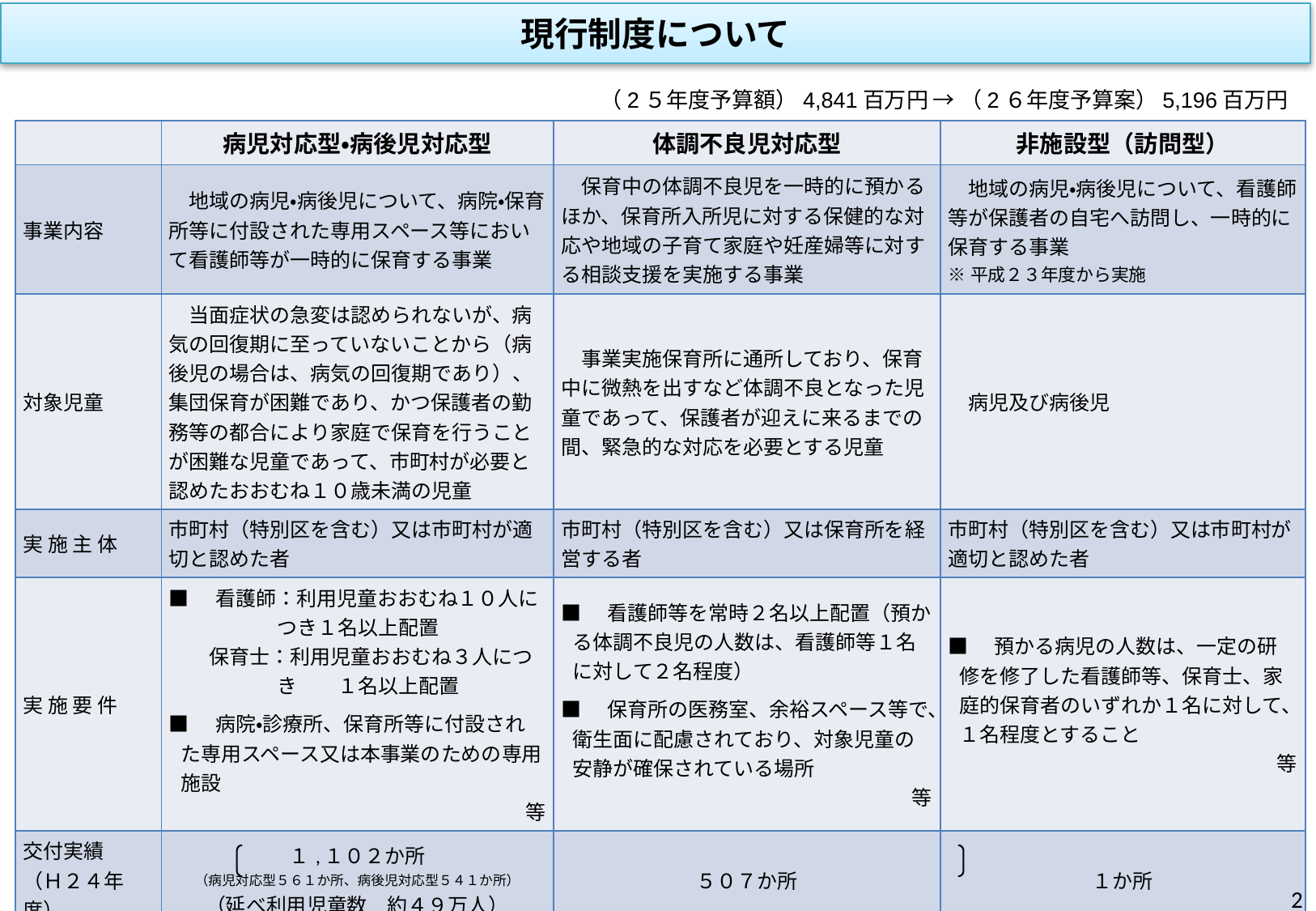

現行制度について
（2５年度予算額）4,841百万円 → （2６年度予算案）5,196百万円
|  | 病児対応型・病後児対応型 | 体調不良児対応型 | 非施設型（訪問型） |
| --- | --- | --- | --- |
| 事業内容 | 地域の病児・病後児について、病院・保育所等に付設された専用スペース等において看護師等が一時的に保育する事業 | 保育中の体調不良児を一時的に預かるほか、保育所入所児に対する保健的な対応や地域の子育て家庭や妊産婦等に対する相談支援を実施する事業 | 地域の病児・病後児について、看護師等が保護者の自宅へ訪問し、一時的に保育する事業 ※平成２３年度から実施 |
| 対象児童 | 当面症状の急変は認められないが、病気の回復期に至っていないことから（病後児の場合は、病気の回復期であり）、集団保育が困難であり、かつ保護者の勤務等の都合により家庭で保育を行うことが困難な児童であって、市町村が必要と認めたおおむね１０歳未満の児童 | 事業実施保育所に通所しており、保育中に微熱を出すなど体調不良となった児童であって、保護者が迎えに来るまでの間、緊急的な対応を必要とする児童 | 病児及び病後児 |
| 実 施 主 体 | 市町村（特別区を含む）又は市町村が適切と認めた者 | 市町村（特別区を含む）又は保育所を経営する者 | 市町村（特別区を含む）又は市町村が適切と認めた者 |
| 実 施 要 件 | ■　看護師：利用児童おおむね１０人につき１名以上配置 　　保育士：利用児童おおむね３人につき　　１名以上配置 ■　病院・診療所、保育所等に付設された専用スペース又は本事業のための専用施設　　　　　　　　 　　　　　　　　　　　　　　　等 | ■　看護師等を常時２名以上配置（預かる体調不良児の人数は、看護師等１名に対して２名程度） ■　保育所の医務室、余裕スペース等で、衛生面に配慮されており、対象児童の安静が確保されている場所 　　　　　　　　　　　　　　　等 | ■　預かる病児の人数は、一定の研修を修了した看護師等、保育士、家庭的保育者のいずれか１名に対して、１名程度とすること 　　　　　　　　　　　　　　等 |
| 交付実績 （Ｈ２４年度） | １,１０２か所 （病児対応型５６１か所、病後児対応型５４１か所） （延べ利用児童数　約４９万人） | ５０７か所 | １か所 |
| 補　助　率 | １／３　　　国 １／３　都道府県 １／３　市町村 １／３　（国 １／３　指定都市・中核市 ２／３） |  |  |

2